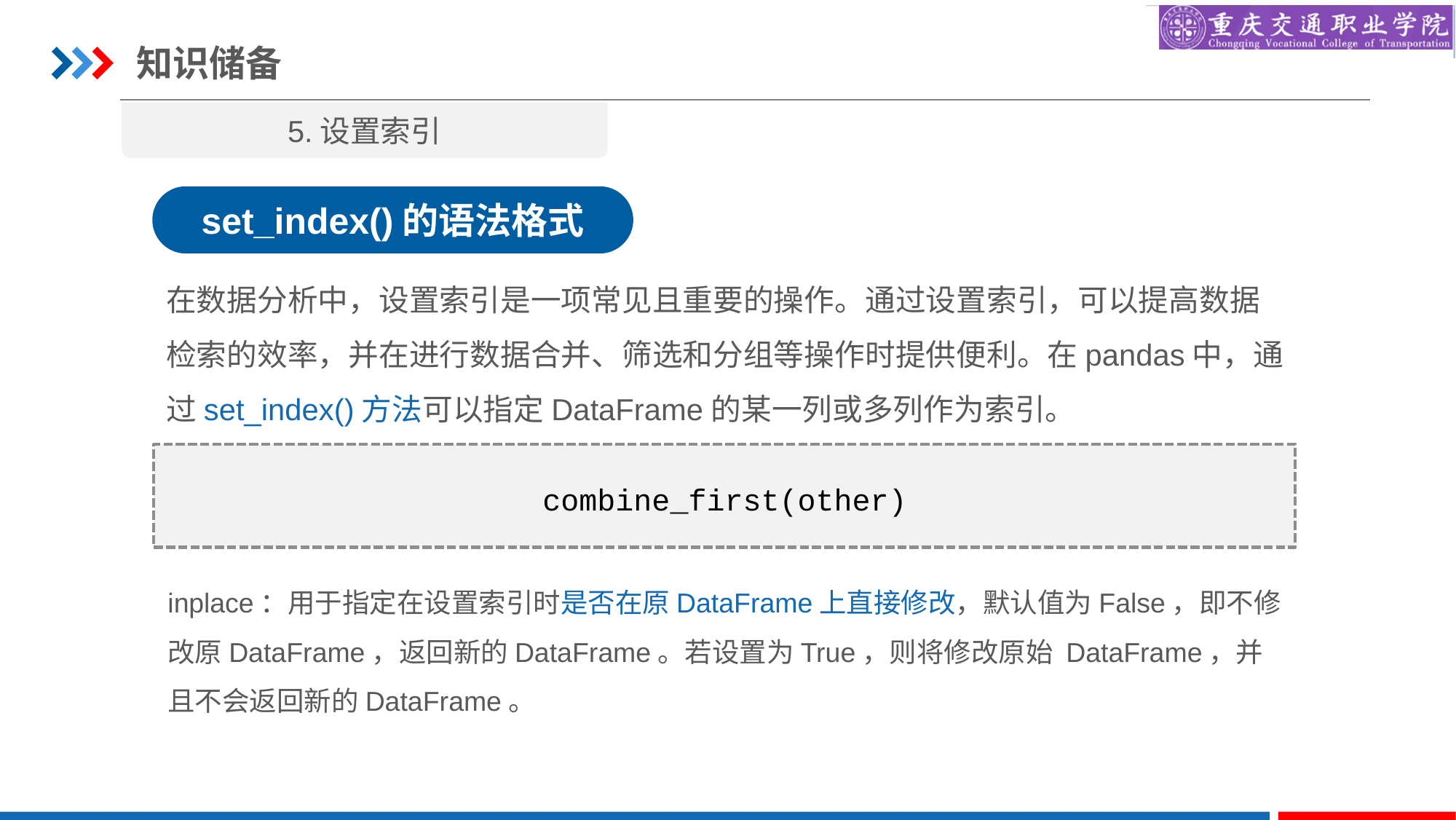

知识储备

5.设置索引
set_index()的语法格式
在数据分析中，设置索引是一项常见且重要的操作。通过设置索引，可以提高数据检索的效率，并在进行数据合并、筛选和分组等操作时提供便利。在pandas中，通过set_index()方法可以指定DataFrame的某一列或多列作为索引。

combine_first(other)
inplace：用于指定在设置索引时是否在原DataFrame上直接修改，默认值为False，即不修改原DataFrame，返回新的DataFrame。若设置为True，则将修改原始 DataFrame，并且不会返回新的DataFrame。